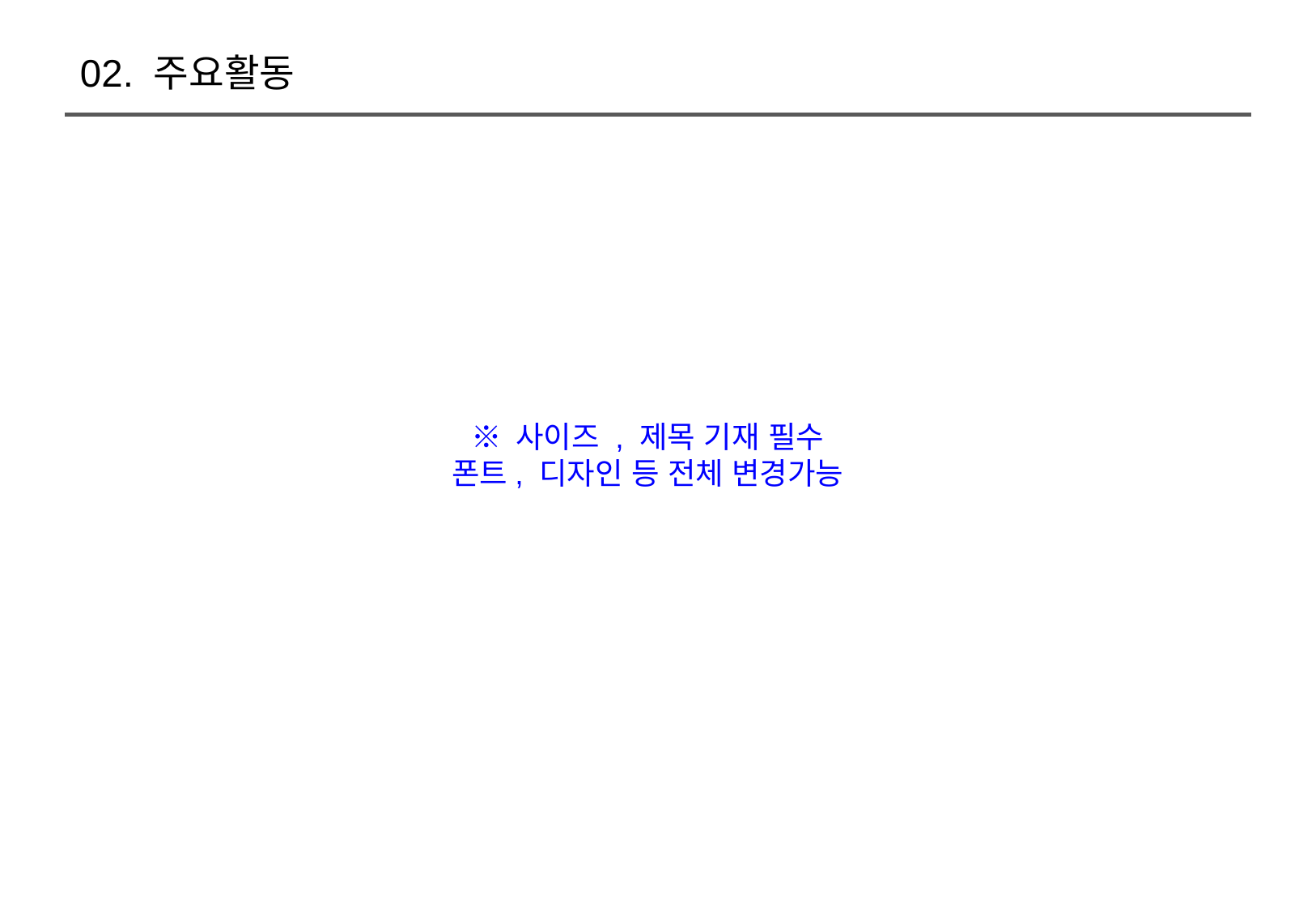

02. 주요활동
※ 사이즈 , 제목 기재 필수
폰트, 디자인 등 전체 변경가능